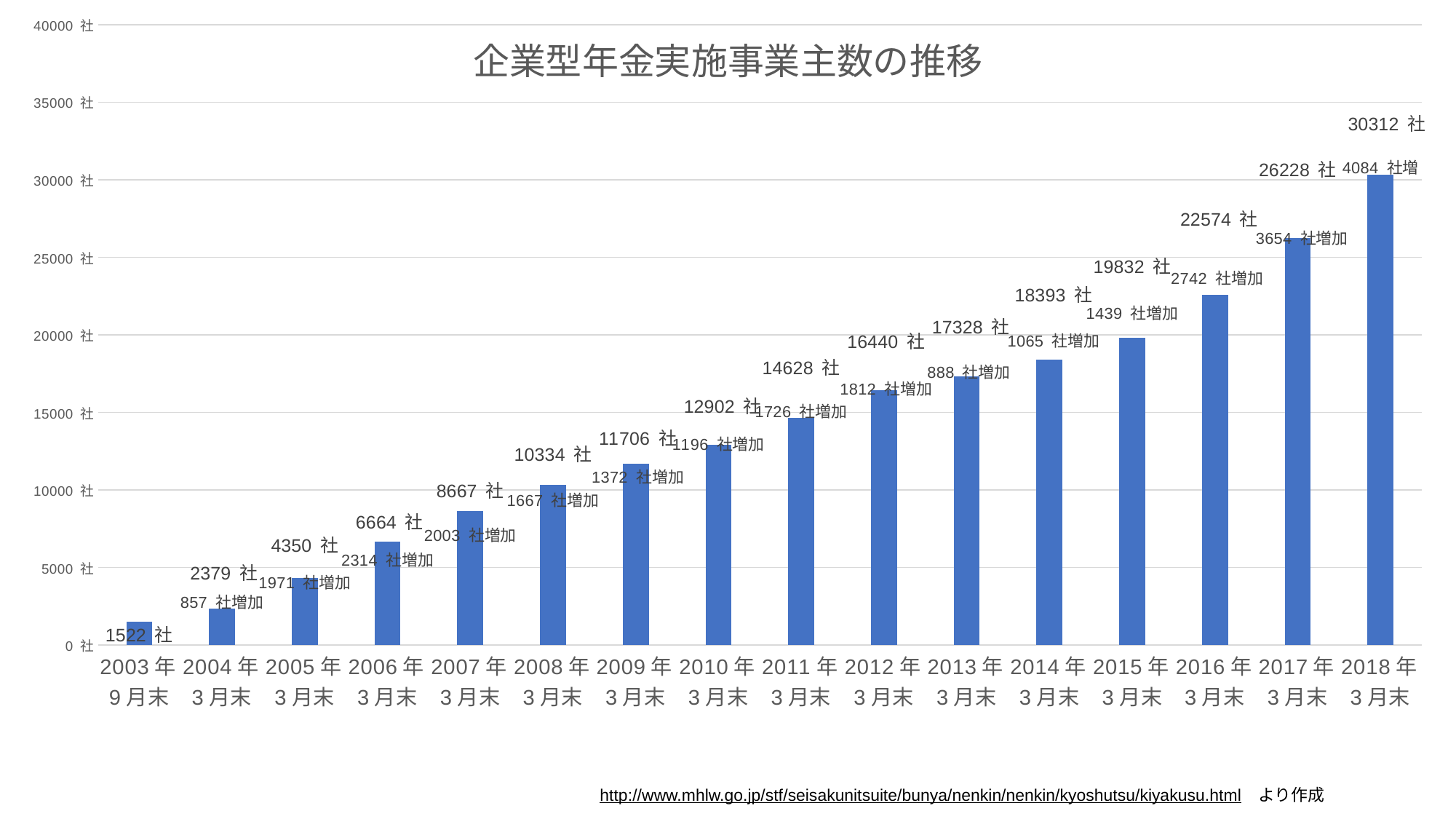

### Chart: 企業型年金実施事業主数の推移

| Category | 企業型年金実施事業主数の推移 | 前年比増加数 |
|---|---|---|
| 2003年9月末 | 1522.0 | None |
| 2004年3月末 | 2379.0 | 857.0 |
| 2005年3月末 | 4350.0 | 1971.0 |
| 2006年3月末 | 6664.0 | 2314.0 |
| 2007年3月末 | 8667.0 | 2003.0 |
| 2008年3月末 | 10334.0 | 1667.0 |
| 2009年3月末 | 11706.0 | 1372.0 |
| 2010年3月末 | 12902.0 | 1196.0 |
| 2011年3月末 | 14628.0 | 1726.0 |
| 2012年3月末 | 16440.0 | 1812.0 |
| 2013年3月末 | 17328.0 | 888.0 |
| 2014年3月末 | 18393.0 | 1065.0 |
| 2015年3月末 | 19832.0 | 1439.0 |
| 2016年3月末 | 22574.0 | 2742.0 |
| 2017年3月末 | 26228.0 | 3654.0 |
| 2018年3月末 | 30312.0 | 4084.0 |
http://www.mhlw.go.jp/stf/seisakunitsuite/bunya/nenkin/nenkin/kyoshutsu/kiyakusu.html　より作成